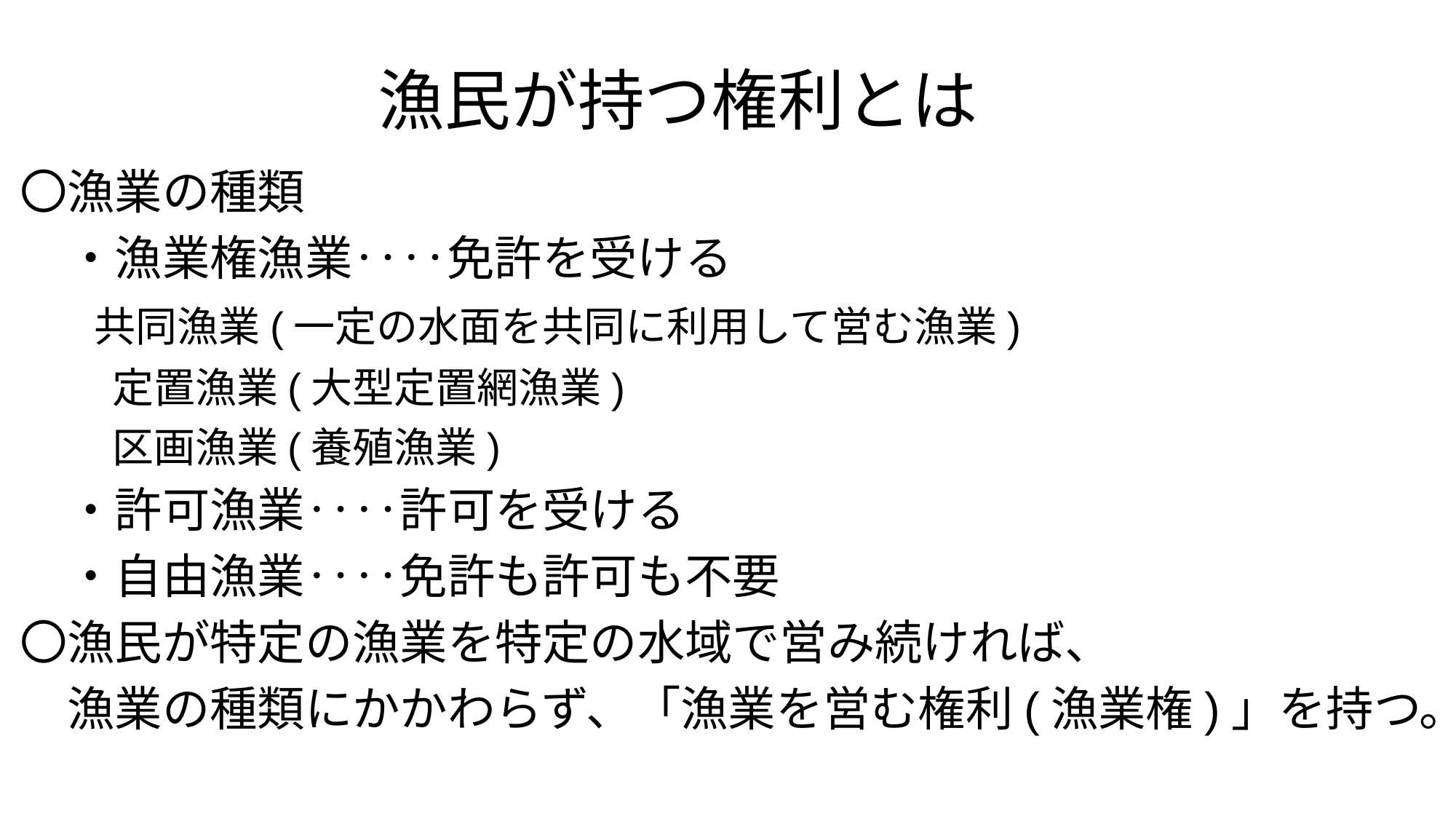

# 漁民が持つ権利とは
〇漁業の種類
　・漁業権漁業‥‥免許を受ける
      共同漁業(一定の水面を共同に利用して営む漁業)
　　 定置漁業(大型定置網漁業)
　　 区画漁業(養殖漁業)
　・許可漁業‥‥許可を受ける
　・自由漁業‥‥免許も許可も不要
〇漁民が特定の漁業を特定の水域で営み続ければ、
　漁業の種類にかかわらず、「漁業を営む権利(漁業権)」を持つ。